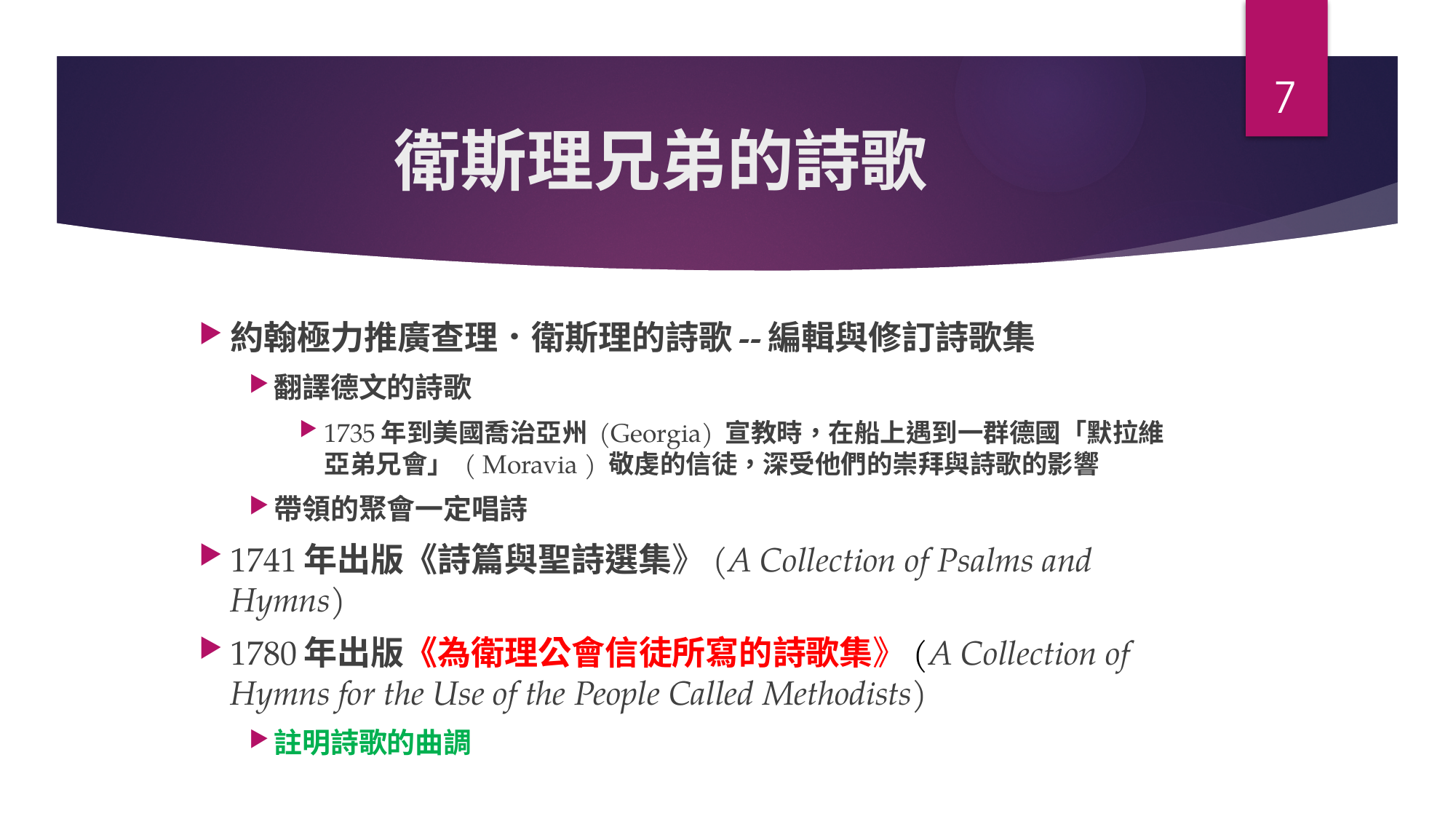

7
# 衛斯理兄弟的詩歌
約翰極力推廣查理．衛斯理的詩歌--編輯與修訂詩歌集
翻譯德文的詩歌
1735年到美國喬治亞州 (Georgia) 宣教時，在船上遇到一群德國「默拉維亞弟兄會」 ( Moravia ) 敬虔的信徒，深受他們的崇拜與詩歌的影響
帶領的聚會一定唱詩
1741年出版《詩篇與聖詩選集》(A Collection of Psalms and Hymns)
1780年出版《為衛理公會信徒所寫的詩歌集》(A Collection of Hymns for the Use of the People Called Methodists)
註明詩歌的曲調